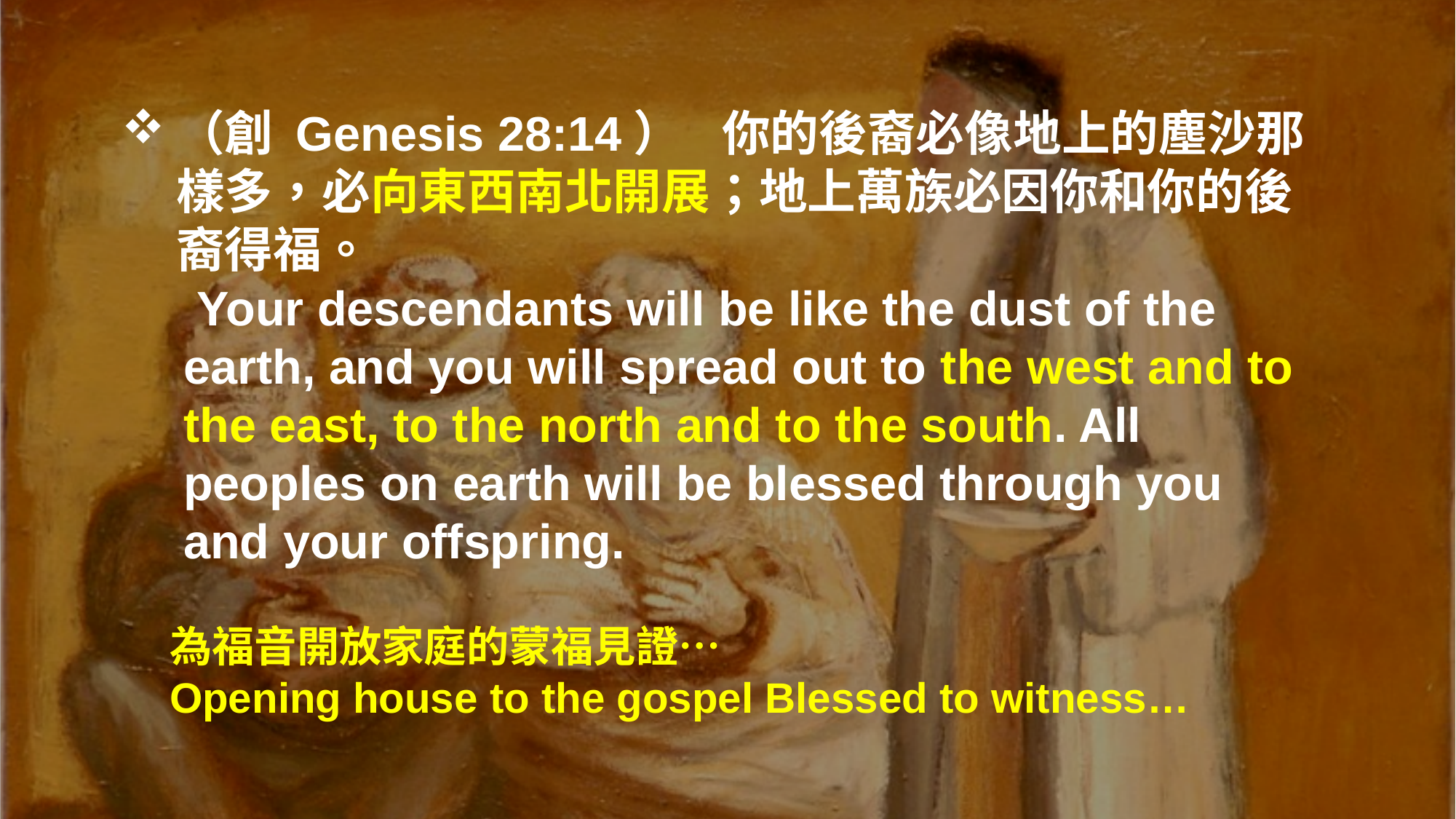

（創 Genesis 28:14）	你的後裔必像地上的塵沙那樣多，必向東西南北開展；地上萬族必因你和你的後裔得福。
 Your descendants will be like the dust of the earth, and you will spread out to the west and to the east, to the north and to the south. All peoples on earth will be blessed through you and your offspring.

為福音開放家庭的蒙福見證…
Opening house to the gospel Blessed to witness…